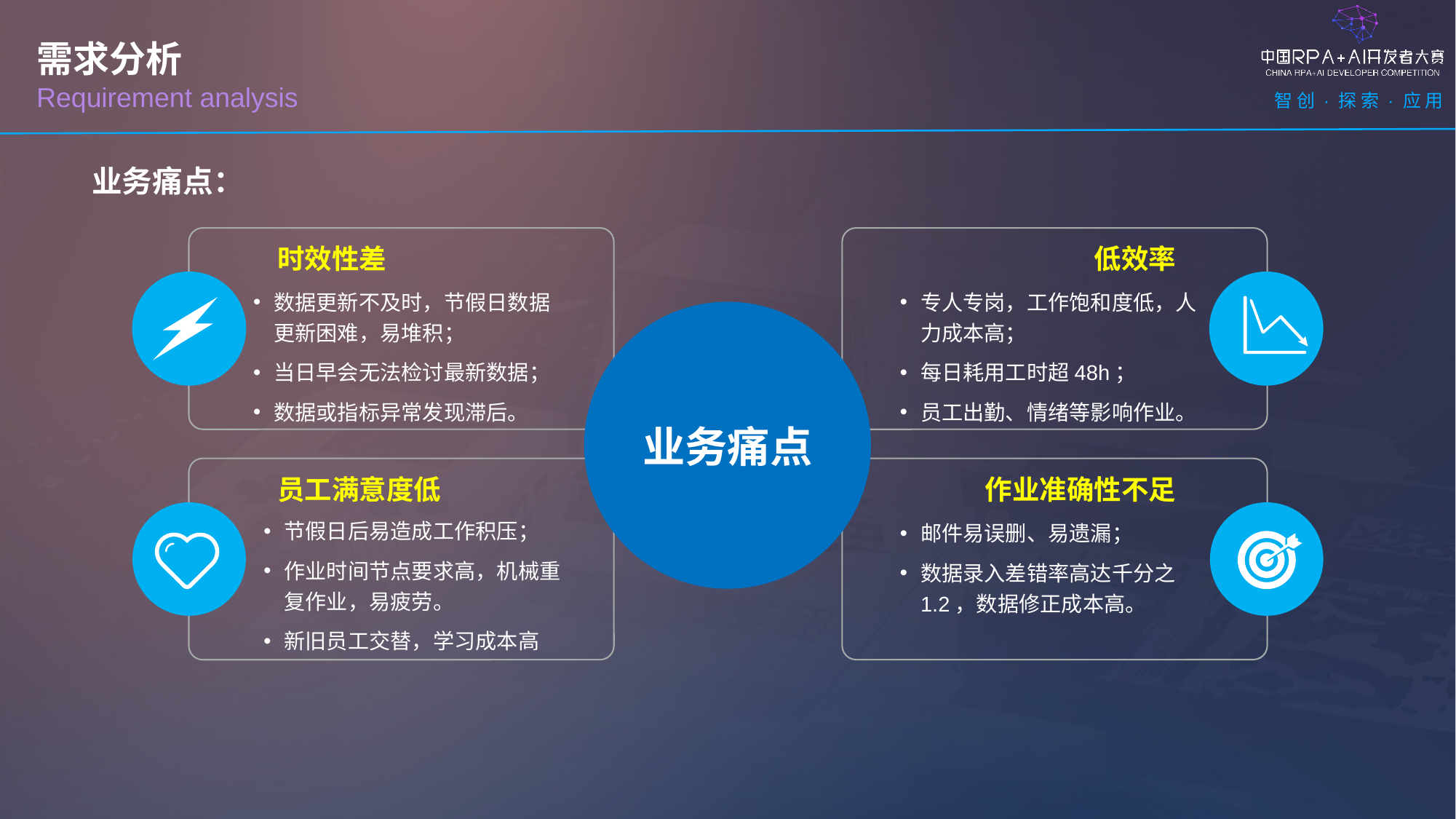

需求分析
Requirement analysis
业务痛点：

时效性差
低效率

数据更新不及时，节假日数据更新困难，易堆积；
当日早会无法检讨最新数据；
数据或指标异常发现滞后。
专人专岗，工作饱和度低，人力成本高；
每日耗用工时超48h；
员工出勤、情绪等影响作业。

业务痛点

员工满意度低
作业准确性不足

节假日后易造成工作积压；
作业时间节点要求高，机械重复作业，易疲劳。
新旧员工交替，学习成本高
邮件易误删、易遗漏；
数据录入差错率高达千分之1.2，数据修正成本高。